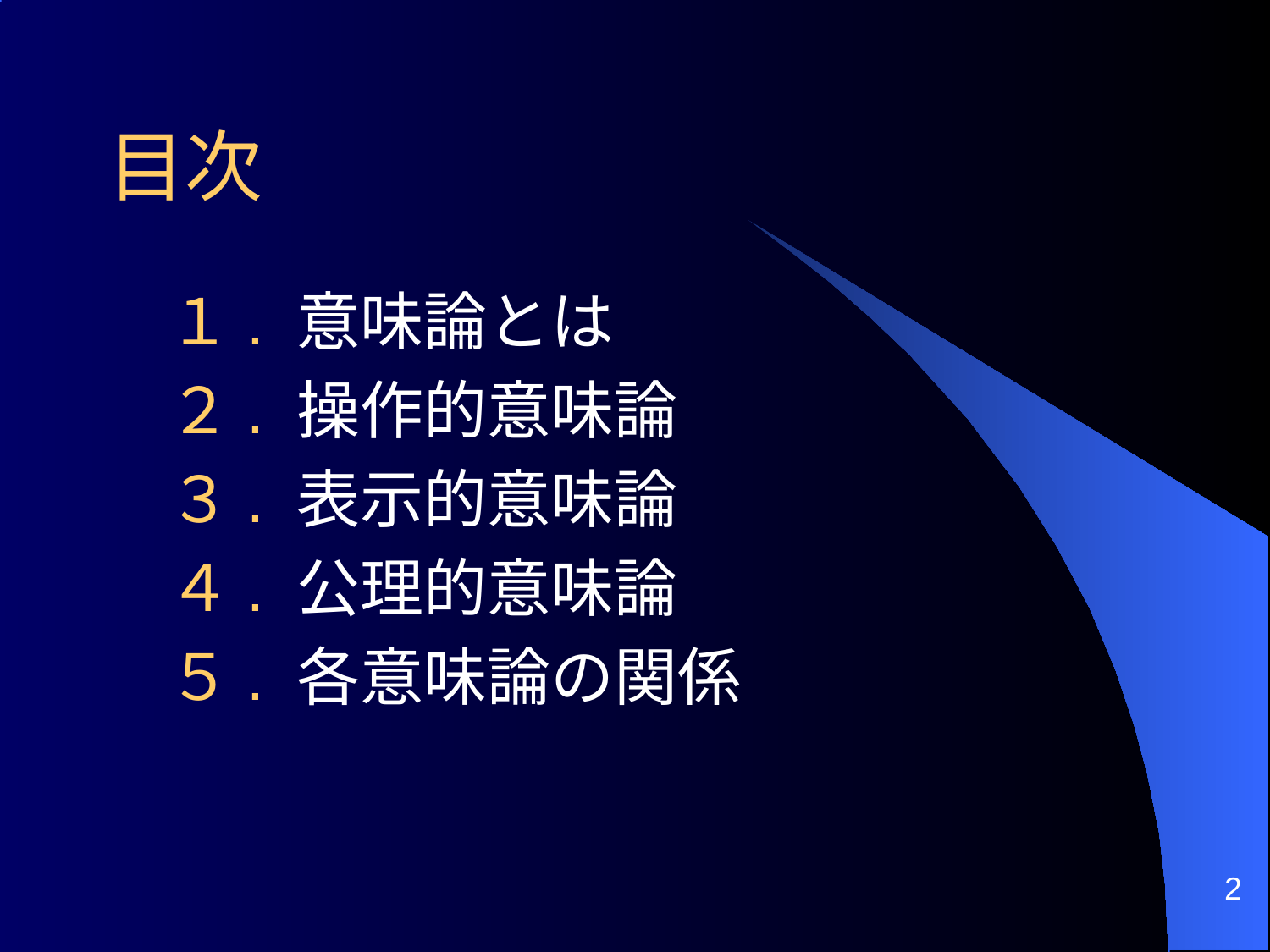

# 目次
	１. 意味論とは
	２. 操作的意味論
	３. 表示的意味論
	４. 公理的意味論
	５. 各意味論の関係
2